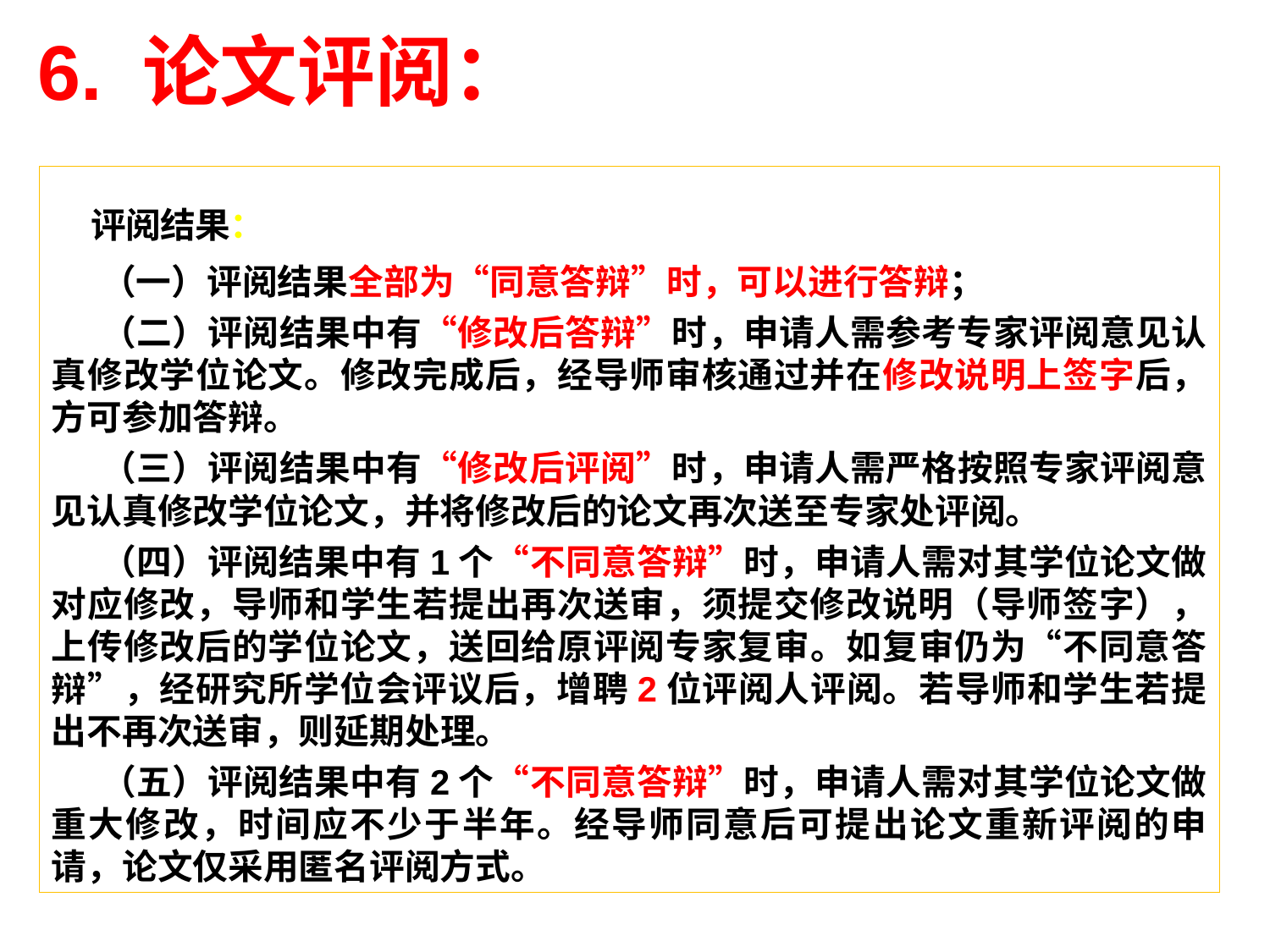

6. 论文评阅：
评阅结果：
（一）评阅结果全部为“同意答辩”时，可以进行答辩；
（二）评阅结果中有“修改后答辩”时，申请人需参考专家评阅意见认真修改学位论文。修改完成后，经导师审核通过并在修改说明上签字后，方可参加答辩。
（三）评阅结果中有“修改后评阅”时，申请人需严格按照专家评阅意见认真修改学位论文，并将修改后的论文再次送至专家处评阅。
（四）评阅结果中有1个“不同意答辩”时，申请人需对其学位论文做对应修改，导师和学生若提出再次送审，须提交修改说明（导师签字），上传修改后的学位论文，送回给原评阅专家复审。如复审仍为“不同意答辩”，经研究所学位会评议后，增聘2位评阅人评阅。若导师和学生若提出不再次送审，则延期处理。
（五）评阅结果中有2个“不同意答辩”时，申请人需对其学位论文做重大修改，时间应不少于半年。经导师同意后可提出论文重新评阅的申请，论文仅采用匿名评阅方式。